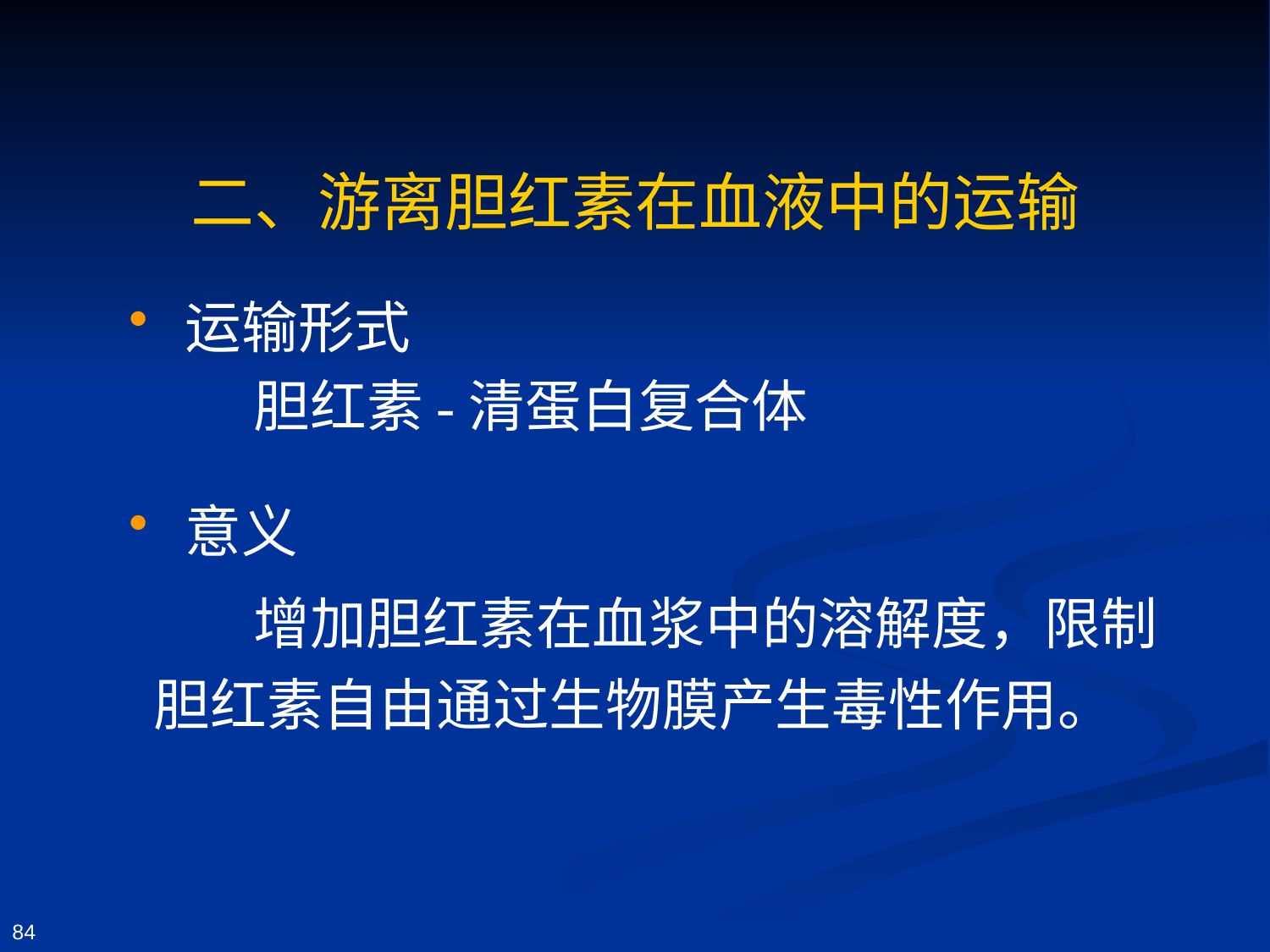

# 二、游离胆红素在血液中的运输
 运输形式
胆红素-清蛋白复合体
 意义
增加胆红素在血浆中的溶解度，限制胆红素自由通过生物膜产生毒性作用。
84